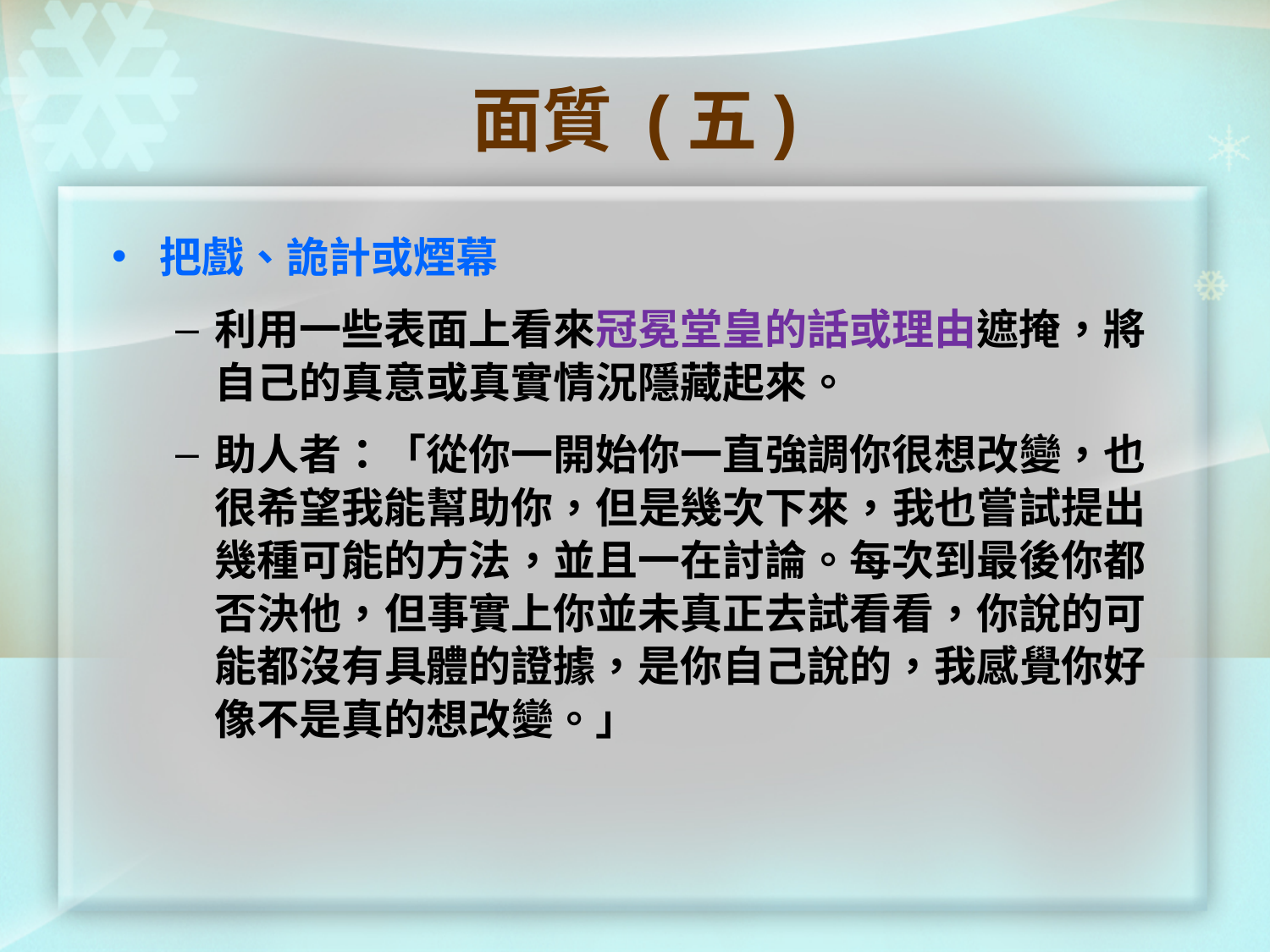

# 面質 (五)
把戲、詭計或煙幕
利用一些表面上看來冠冕堂皇的話或理由遮掩，將自己的真意或真實情況隱藏起來。
助人者：「從你一開始你一直強調你很想改變，也很希望我能幫助你，但是幾次下來，我也嘗試提出幾種可能的方法，並且一在討論。每次到最後你都否決他，但事實上你並未真正去試看看，你說的可能都沒有具體的證據，是你自己說的，我感覺你好像不是真的想改變。」